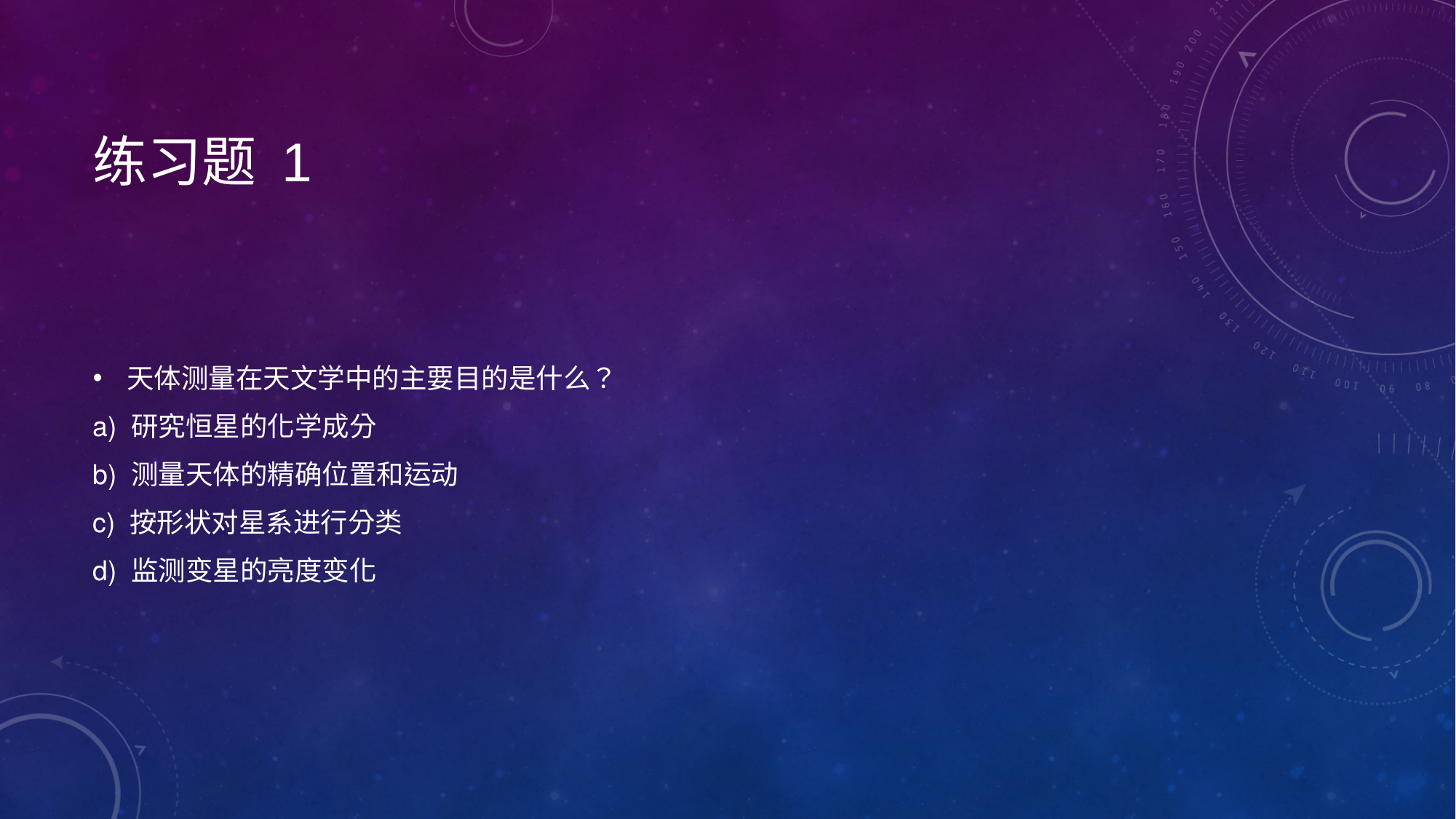

# 练习题 1
天体测量在天文学中的主要目的是什么？
a) 研究恒星的化学成分
b) 测量天体的精确位置和运动
c) 按形状对星系进行分类
d) 监测变星的亮度变化